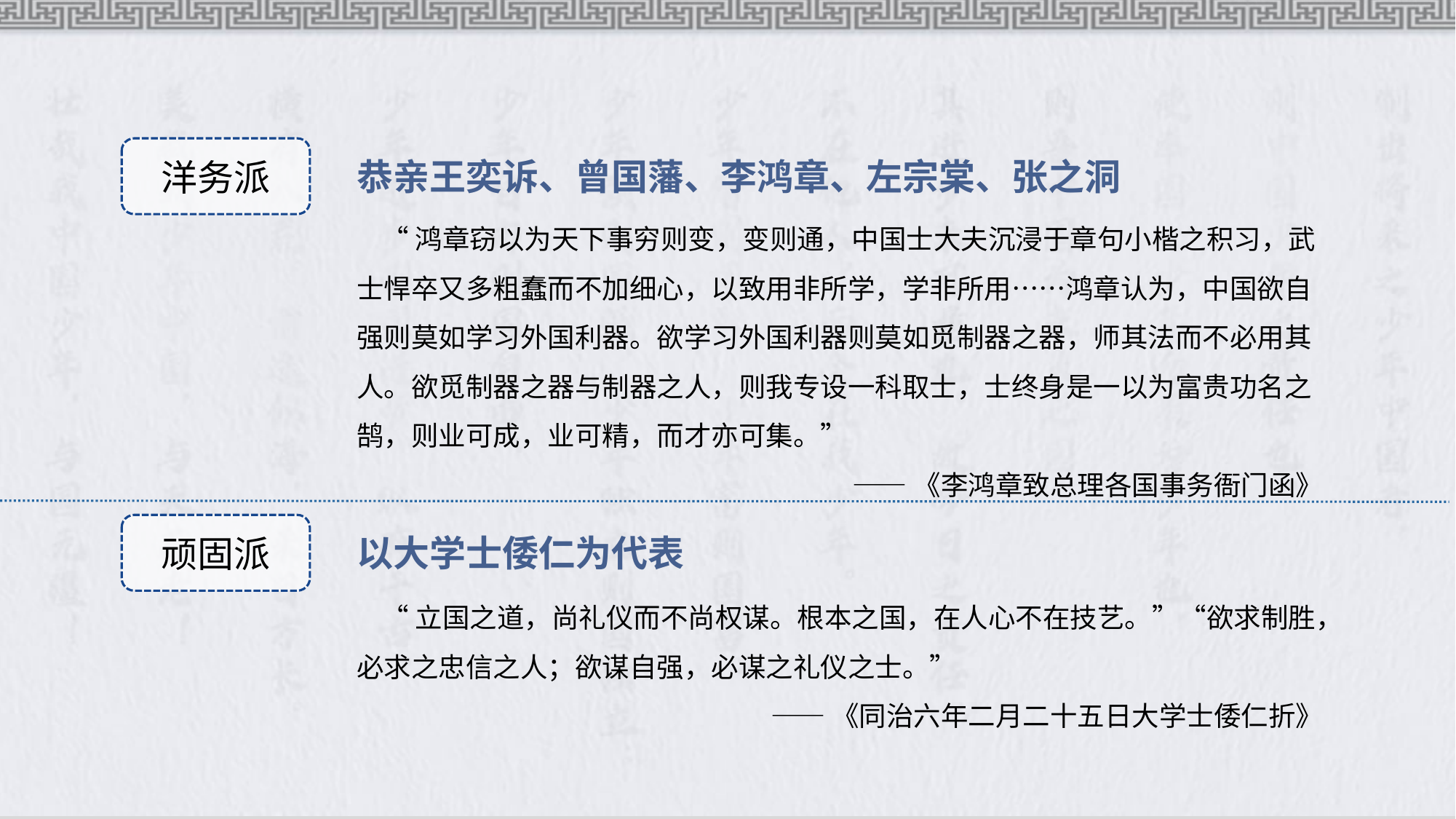

洋务派
恭亲王奕诉、曾国藩、李鸿章、左宗棠、张之洞
    “鸿章窃以为天下事穷则变，变则通，中国士大夫沉浸于章句小楷之积习，武士悍卒又多粗蠢而不加细心，以致用非所学，学非所用……鸿章认为，中国欲自强则莫如学习外国利器。欲学习外国利器则莫如觅制器之器，师其法而不必用其人。欲觅制器之器与制器之人，则我专设一科取士，士终身是一以为富贵功名之鹄，则业可成，业可精，而才亦可集。”
——《李鸿章致总理各国事务衙门函》
顽固派
以大学士倭仁为代表
    “立国之道，尚礼仪而不尚权谋。根本之国，在人心不在技艺。”“欲求制胜，必求之忠信之人；欲谋自强，必谋之礼仪之士。”
——《同治六年二月二十五日大学士倭仁折》